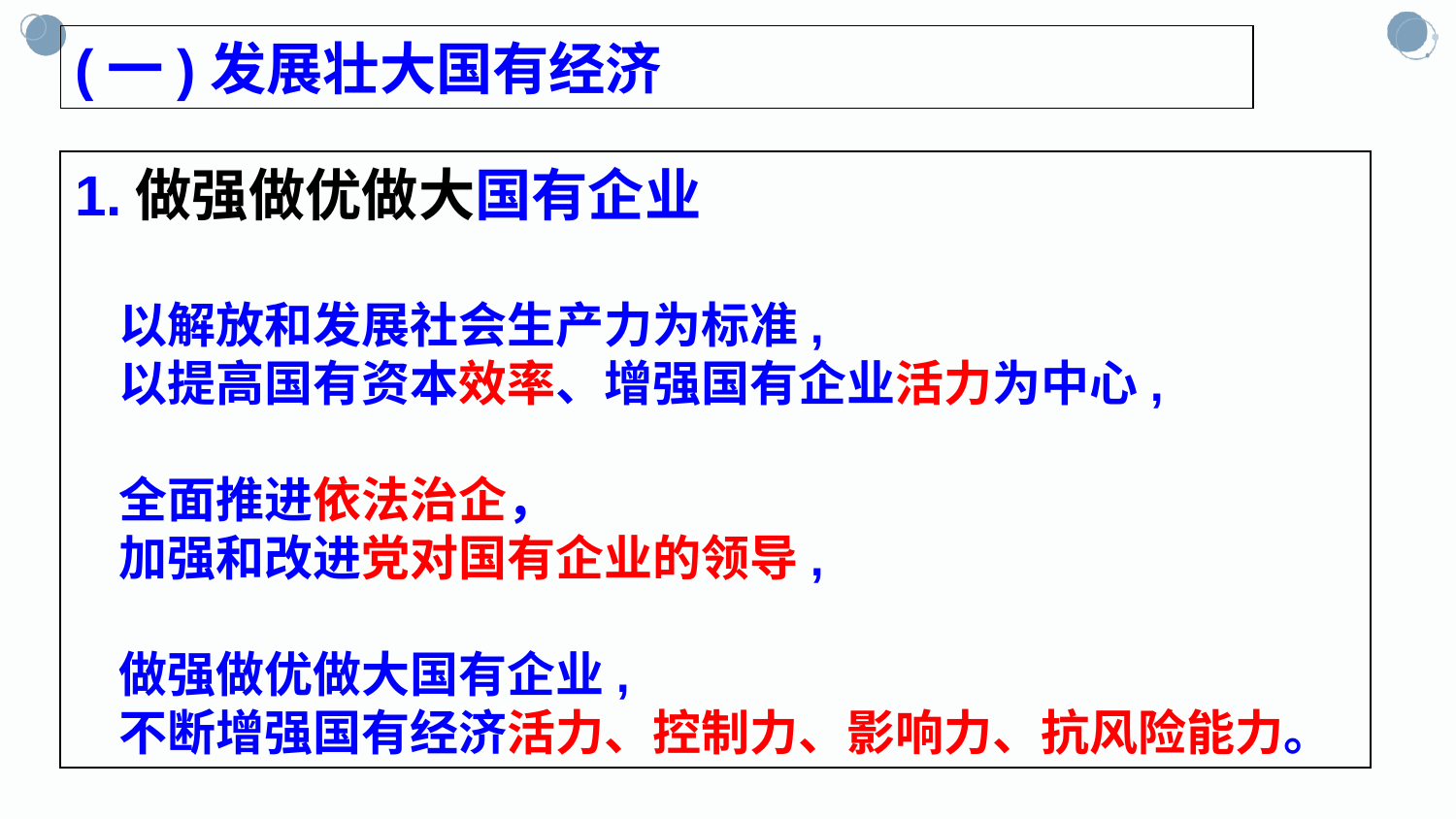

(一)发展壮大国有经济
1.做强做优做大国有企业

   以解放和发展社会生产力为标准,
   以提高国有资本效率、增强国有企业活力为中心,

   全面推进依法治企，
   加强和改进党对国有企业的领导,

   做强做优做大国有企业,
   不断增强国有经济活力、控制力、影响力、抗风险能力。